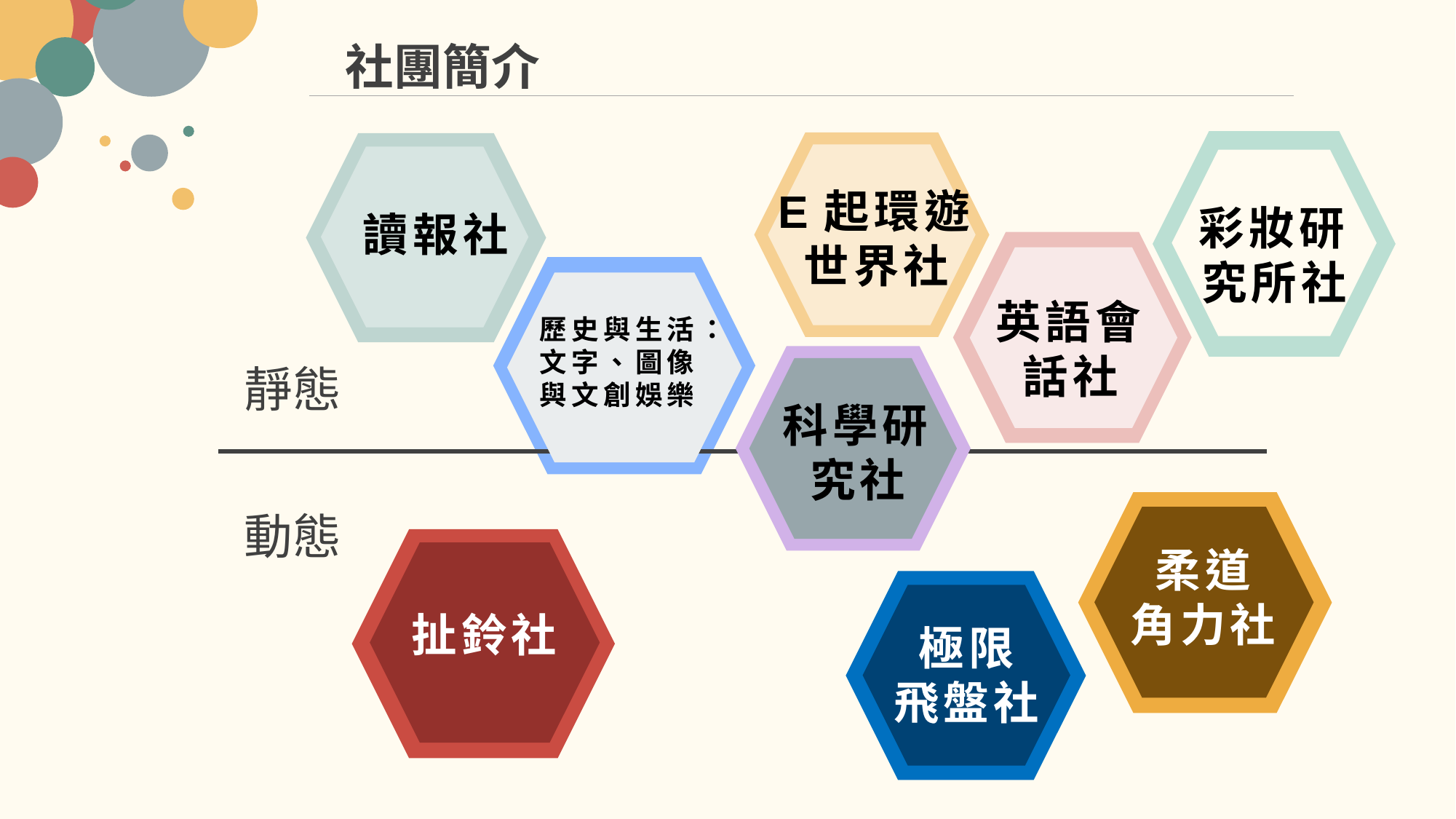

社團簡介

E起環遊世界社
彩妝研究所社
讀報社

英語會話社
歷史與生活：文字、圖像與文創娛樂

靜態

科學研究社

動態

柔道
角力社

扯鈴社
極限
飛盤社